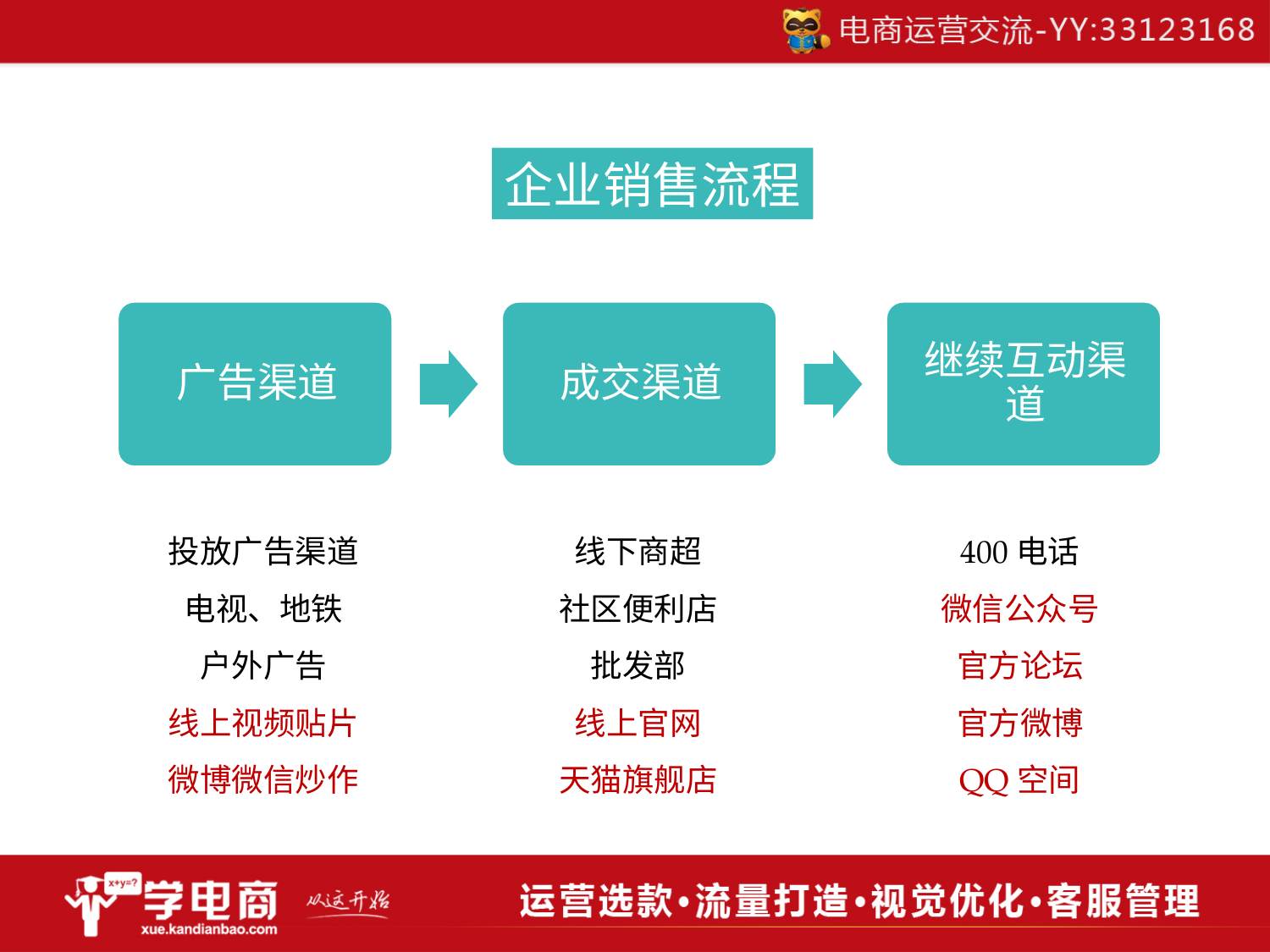

企业销售流程
广告渠道

成交渠道

继续互动渠道
投放广告渠道
电视、地铁
户外广告
线上视频贴片
微博微信炒作
线下商超
社区便利店
批发部
线上官网
天猫旗舰店
400电话
微信公众号
官方论坛
官方微博
QQ空间